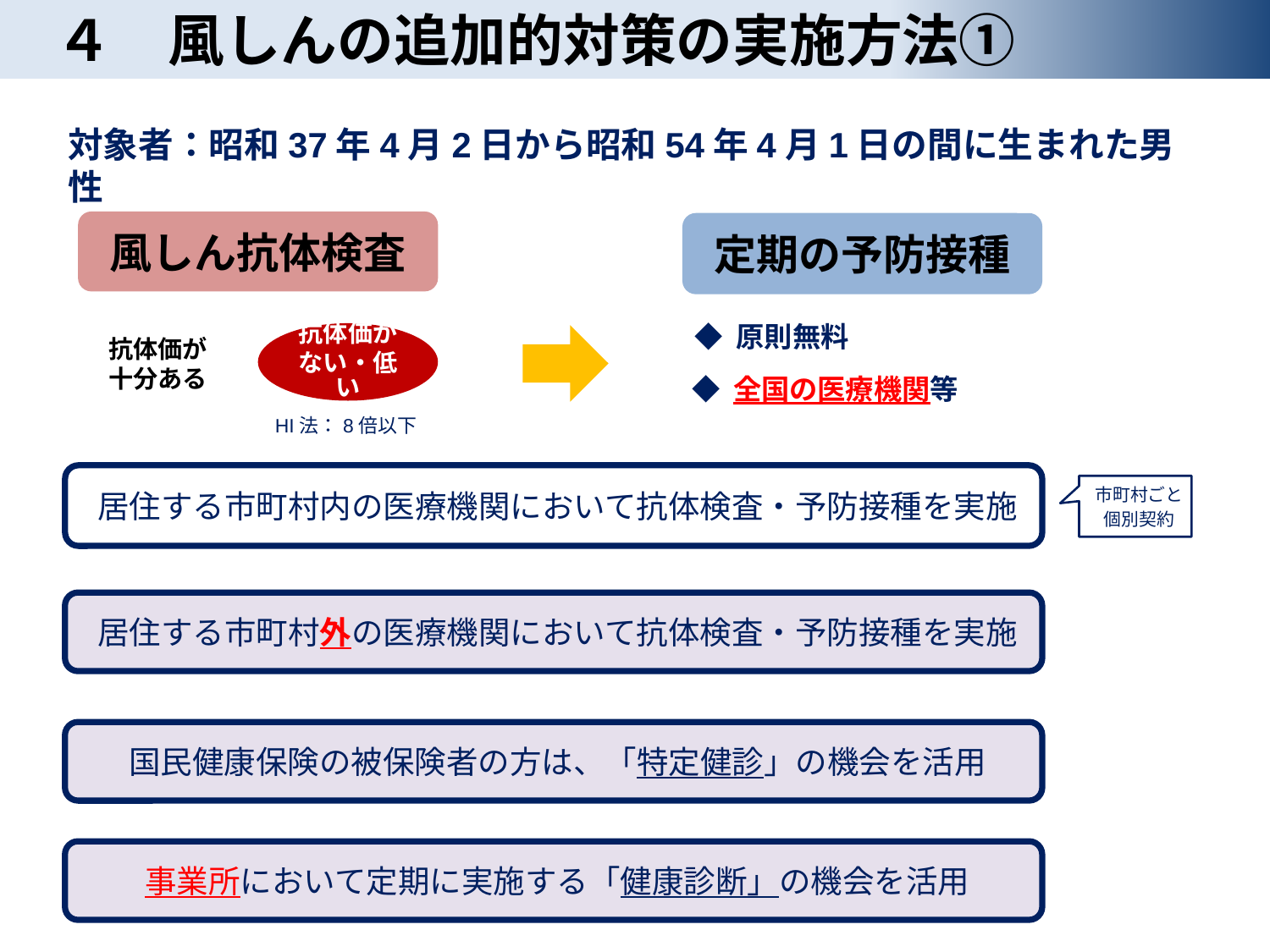

４　風しんの追加的対策の実施方法①
対象者：昭和37年4月2日から昭和54年4月1日の間に生まれた男性
風しん抗体検査
定期の予防接種
◆ 原則無料
抗体価が
ない・低い

抗体価が
十分ある
◆ 全国の医療機関等
HI法：8倍以下
居住する市町村内の医療機関において抗体検査・予防接種を実施
市町村ごと
個別契約
居住する市町村外の医療機関において抗体検査・予防接種を実施
国民健康保険の被保険者の方は、「特定健診」の機会を活用
事業所において定期に実施する「健康診断」の機会を活用